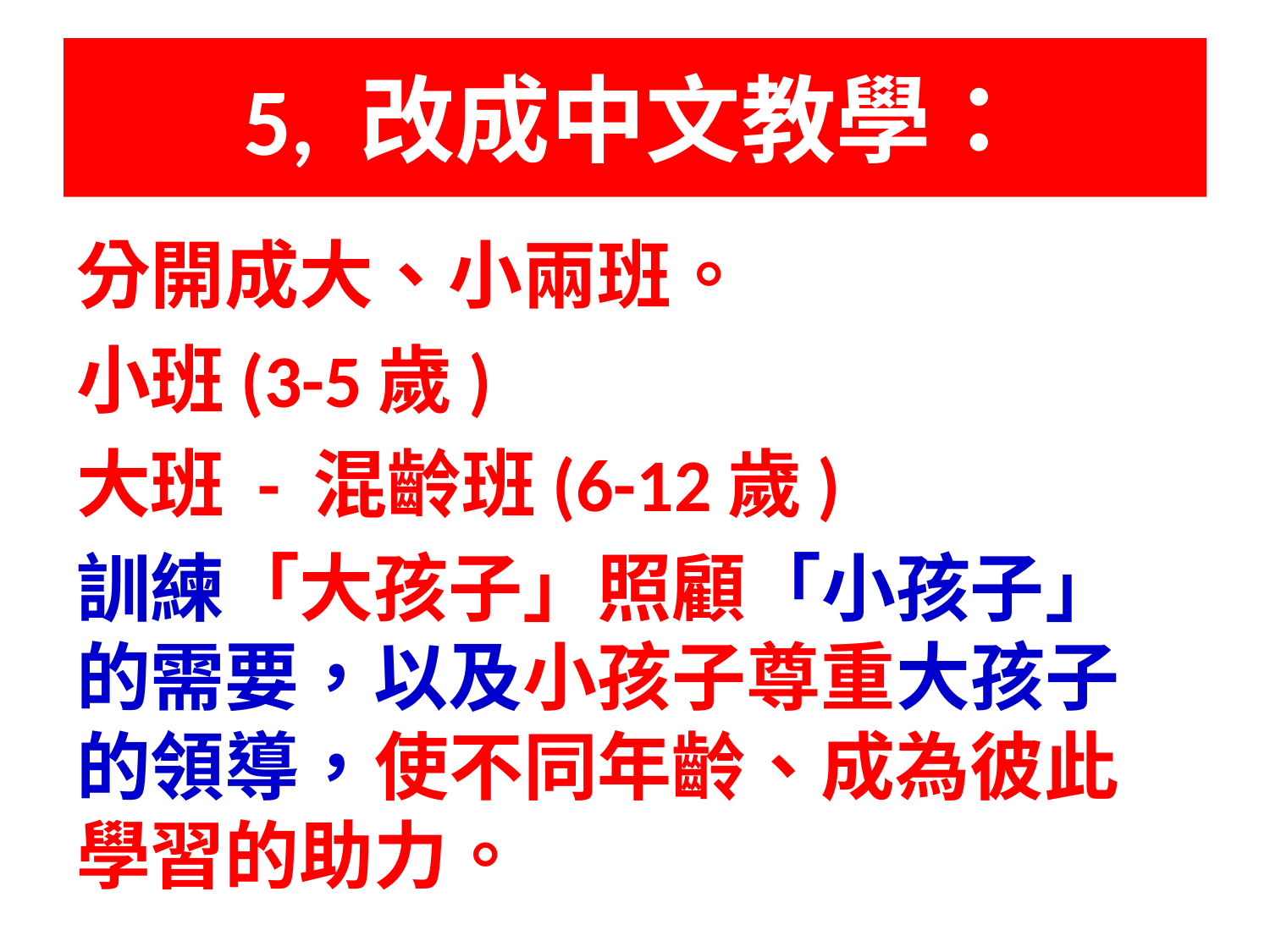

# 5, 改成中文教學：
分開成大、小兩班。
小班(3-5歲)
大班 - 混齡班(6-12歲)
訓練「大孩子」照顧「小孩子」的需要，以及小孩子尊重大孩子的領導，使不同年齡、成為彼此學習的助力。